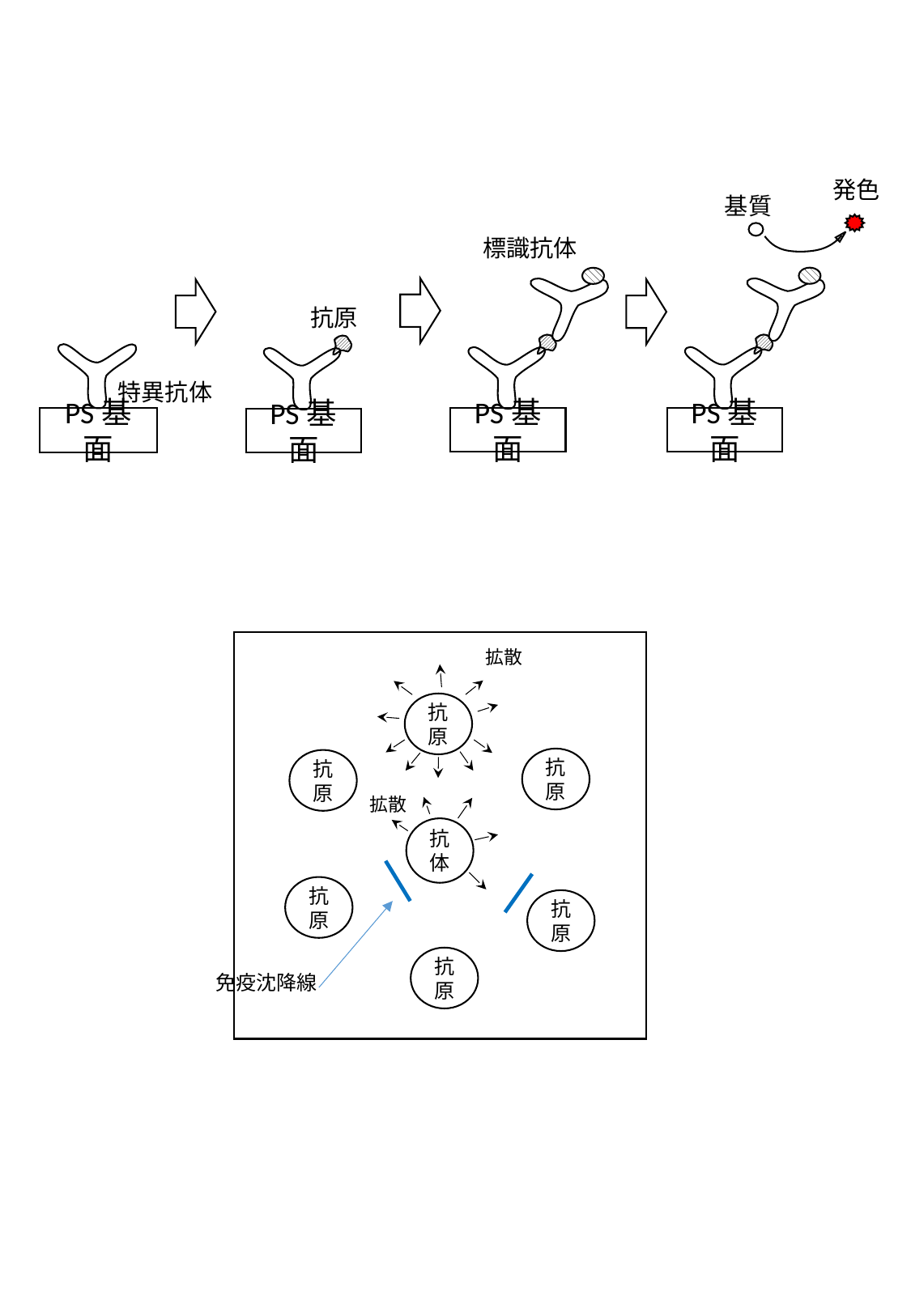

発色
基質

PS基面
標識抗体

PS基面

抗原

PS基面

PS基面
特異抗体

拡散
抗原
抗原
抗原
拡散
抗体

抗原
抗原
抗原
免疫沈降線